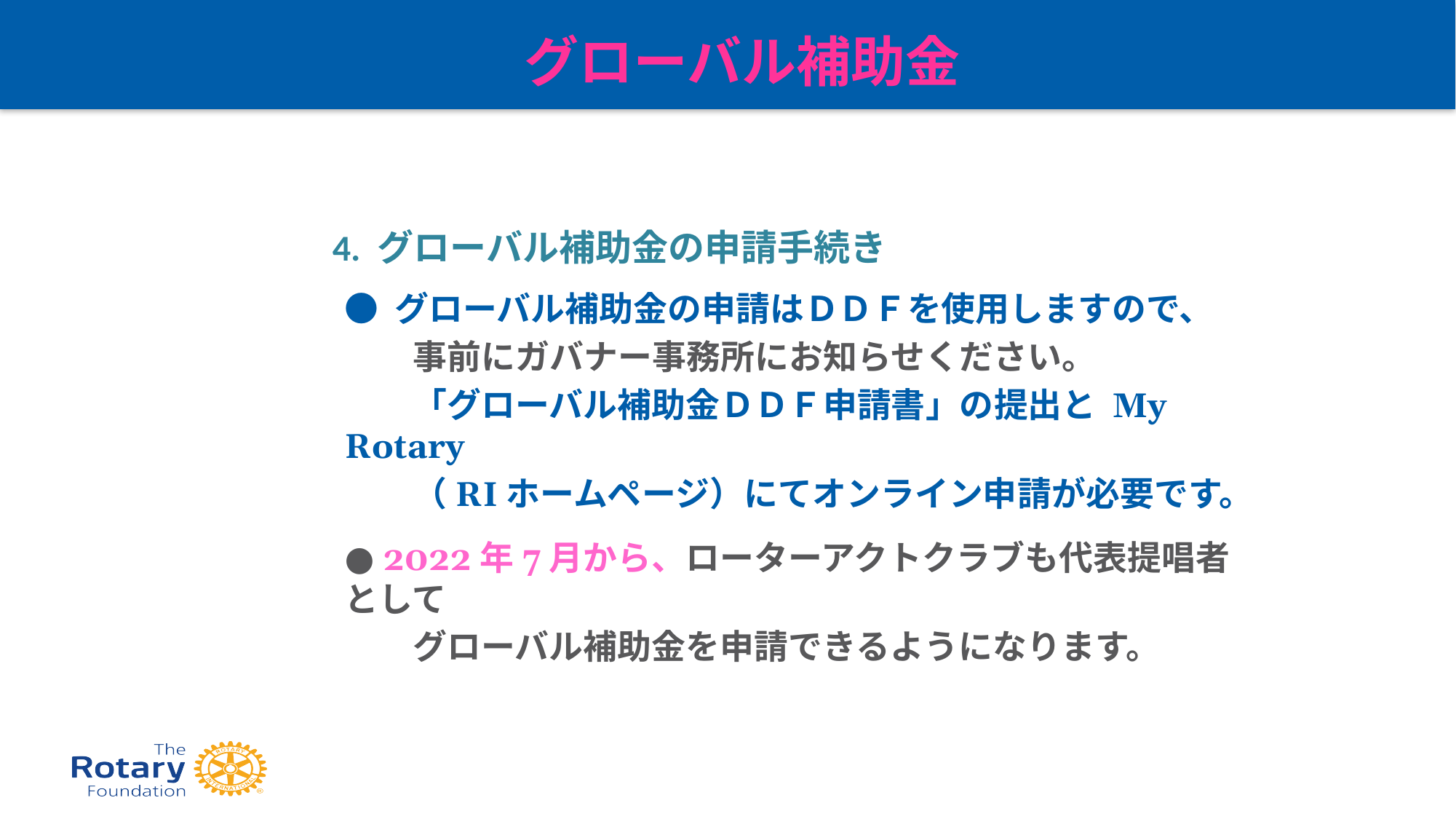

グローバル補助金
4. グローバル補助金の申請手続き
● グローバル補助金の申請はＤＤＦを使用しますので、
　　事前にガバナー事務所にお知らせください。
　　「グローバル補助金ＤＤＦ申請書」の提出と My Rotary
　　（RIホームページ）にてオンライン申請が必要です。

● 2022年7月から、ローターアクトクラブも代表提唱者として
　　グローバル補助金を申請できるようになります。